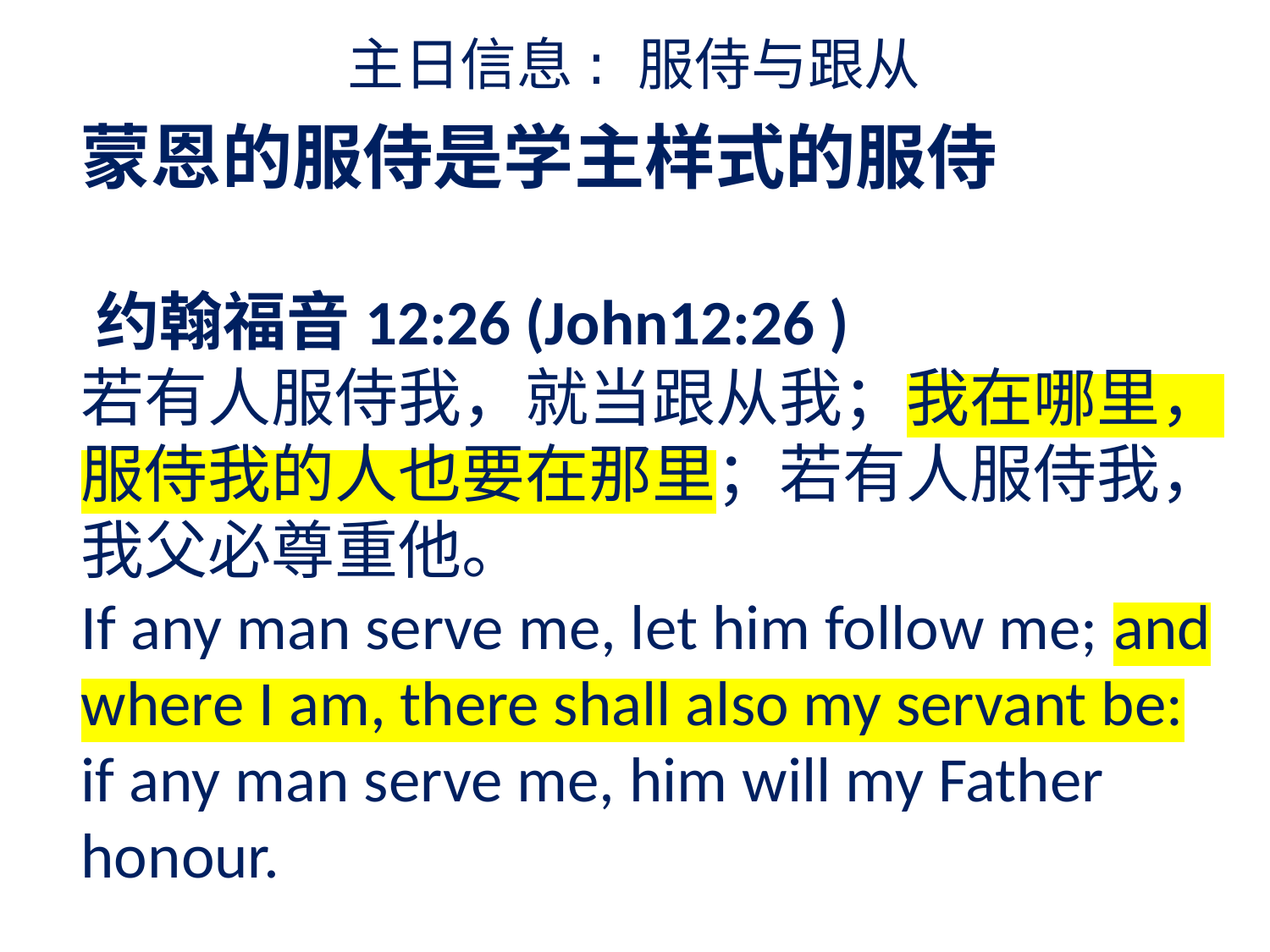

主日信息: 服侍与跟从
蒙恩的服侍是学主样式的服侍

 约翰福音12:26 (John12:26 )
若有人服侍我，就当跟从我；我在哪里，服侍我的人也要在那里；若有人服侍我，我父必尊重他。
If any man serve me, let him follow me; and where I am, there shall also my servant be: if any man serve me, him will my Father honour.